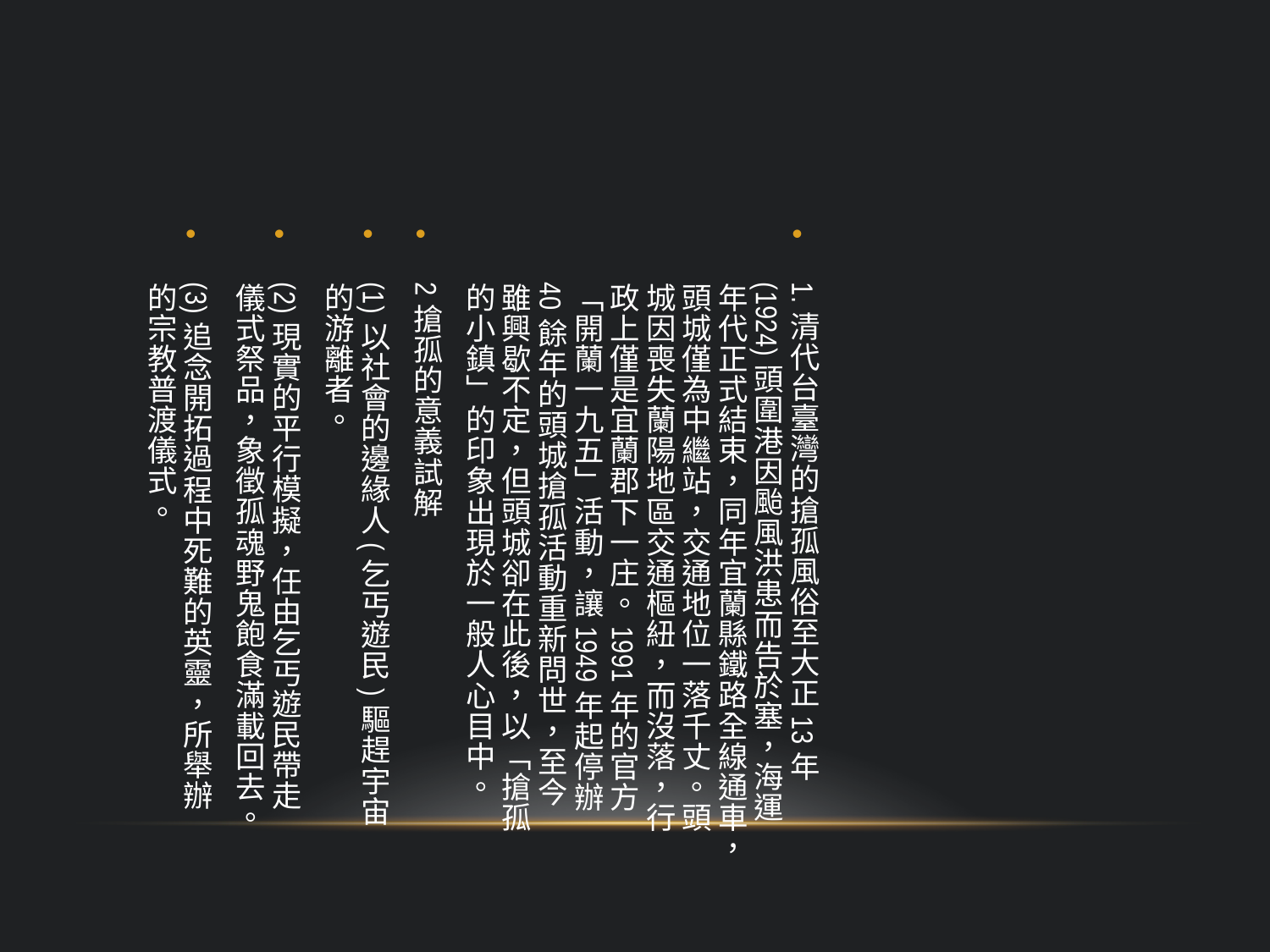

#
1.清代台臺灣的搶孤風俗至大正13年(1924)頭圍港因颱風洪患而告於塞，海運年代正式結束，同年宜蘭縣鐵路全線通車，頭城僅為中繼站，交通地位一落千丈。頭城因喪失蘭陽地區交通樞紐，而沒落，行政上僅是宜蘭郡下一庄。1991年的官方「開蘭一九五」活動，讓1949年起停辦40餘年的頭城搶孤活動重新問世，至今雖興歇不定，但頭城卻在此後，以「搶孤的小鎮」的印象出現於一般人心目中。
2搶孤的意義試解
(1)以社會的邊緣人(乞丐遊民)驅趕宇宙的游離者。
(2)現實的平行模擬，任由乞丐遊民帶走儀式祭品，象徵孤魂野鬼飽食滿載回去。
(3)追念開拓過程中死難的英靈，所舉辦的宗教普渡儀式。